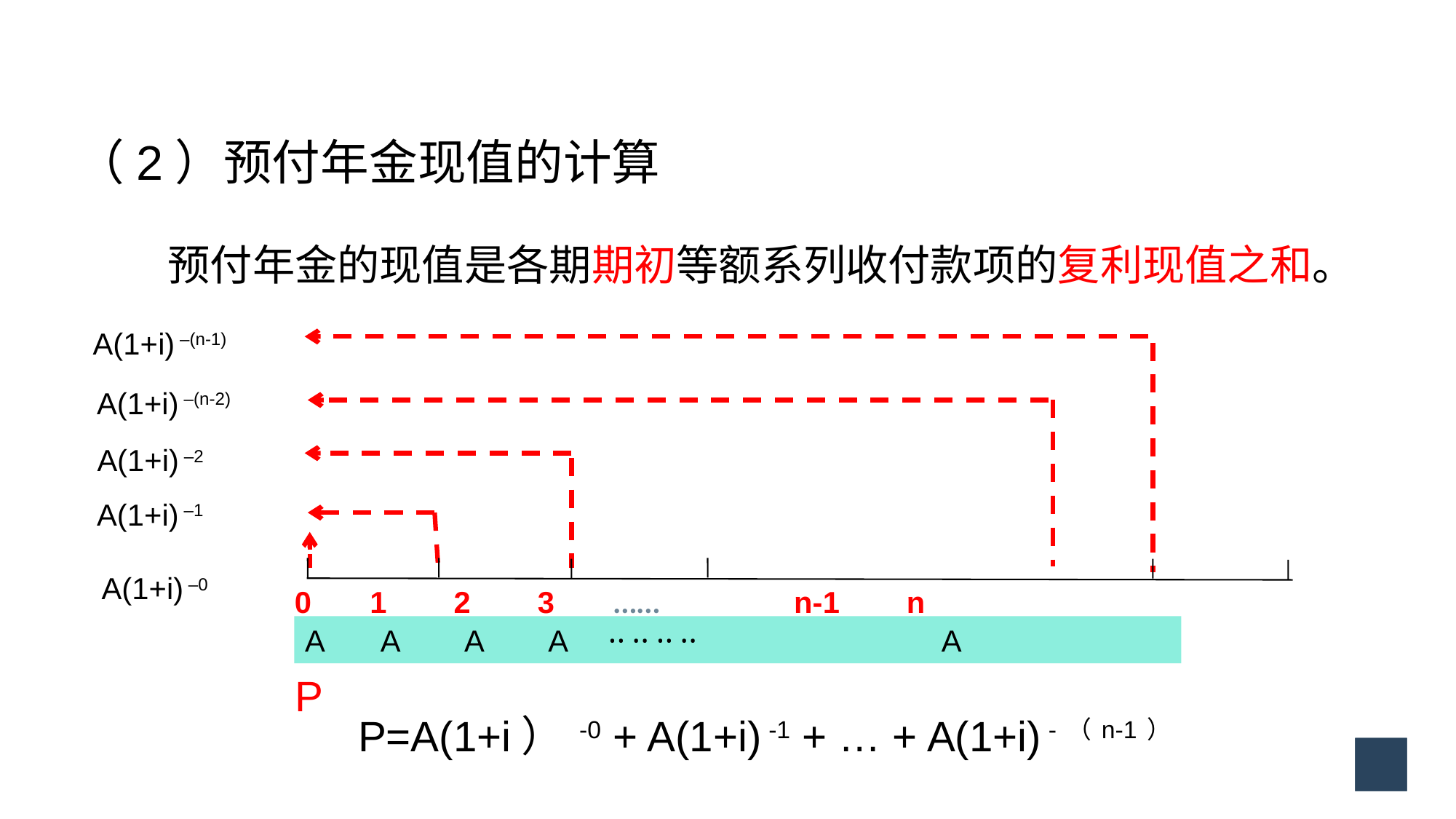

（2）预付年金现值的计算
预付年金的现值是各期期初等额系列收付款项的复利现值之和。
A(1+i) –(n-1)
A(1+i) –(n-2)
A(1+i) –2
A(1+i) –1
A(1+i) –0

 0       1        2        3       ……                n-1        n

A       A        A        A     ‥ ‥ ‥ ‥                                A
P
P=A(1+i） -0 + A(1+i) -1 + … + A(1+i) -（n-1）
59